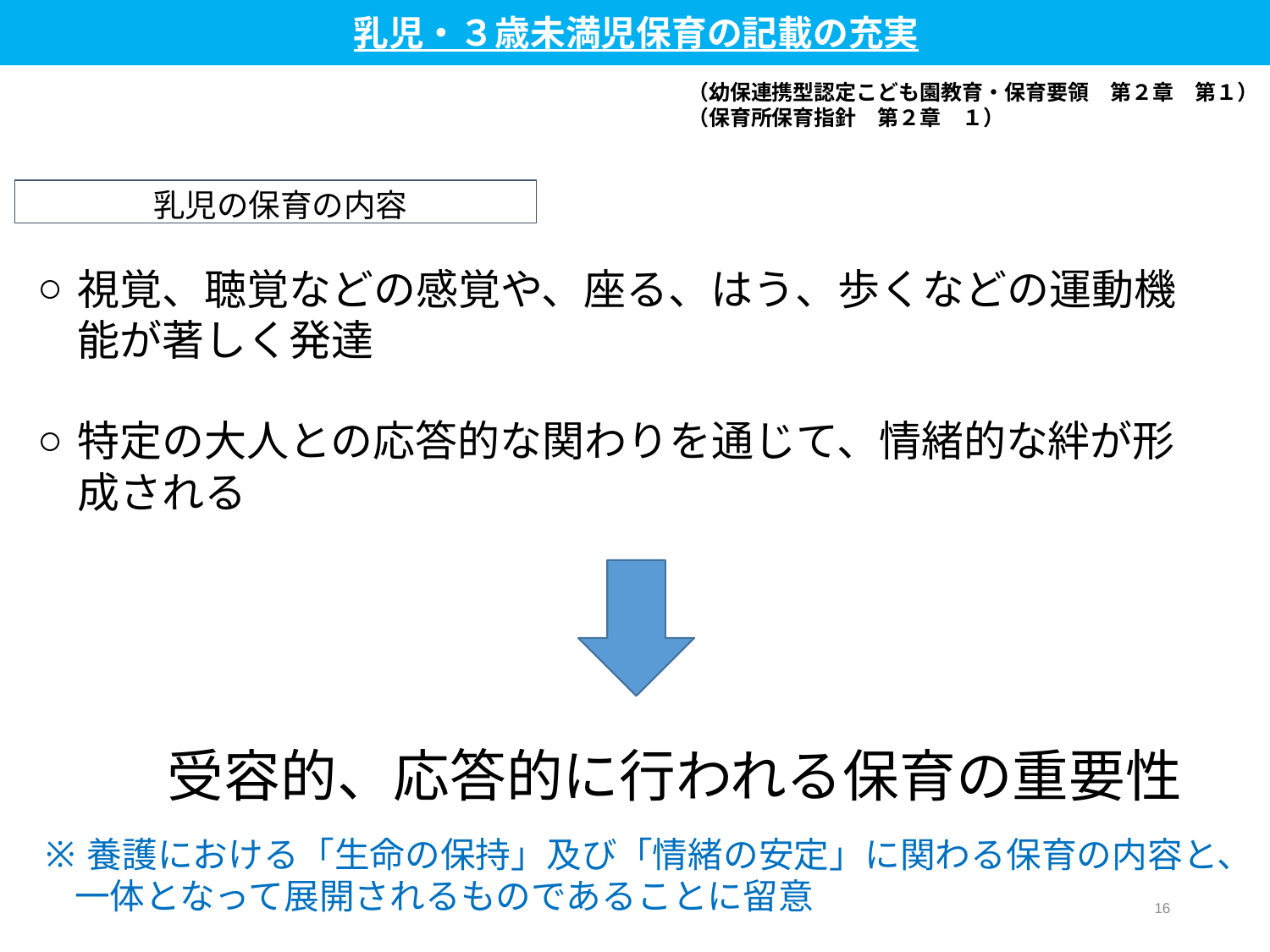

乳児・３歳未満児保育の記載の充実
（幼保連携型認定こども園教育・保育要領　第２章　第１）
（保育所保育指針　第２章　１）
乳児の保育の内容
視覚、聴覚などの感覚や、座る、はう、歩くなどの運動機能が著しく発達

特定の大人との応答的な関わりを通じて、情緒的な絆が形成される

受容的、応答的に行われる保育の重要性
養護における「生命の保持」及び「情緒の安定」に関わる保育の内容と、
　一体となって展開されるものであることに留意
16